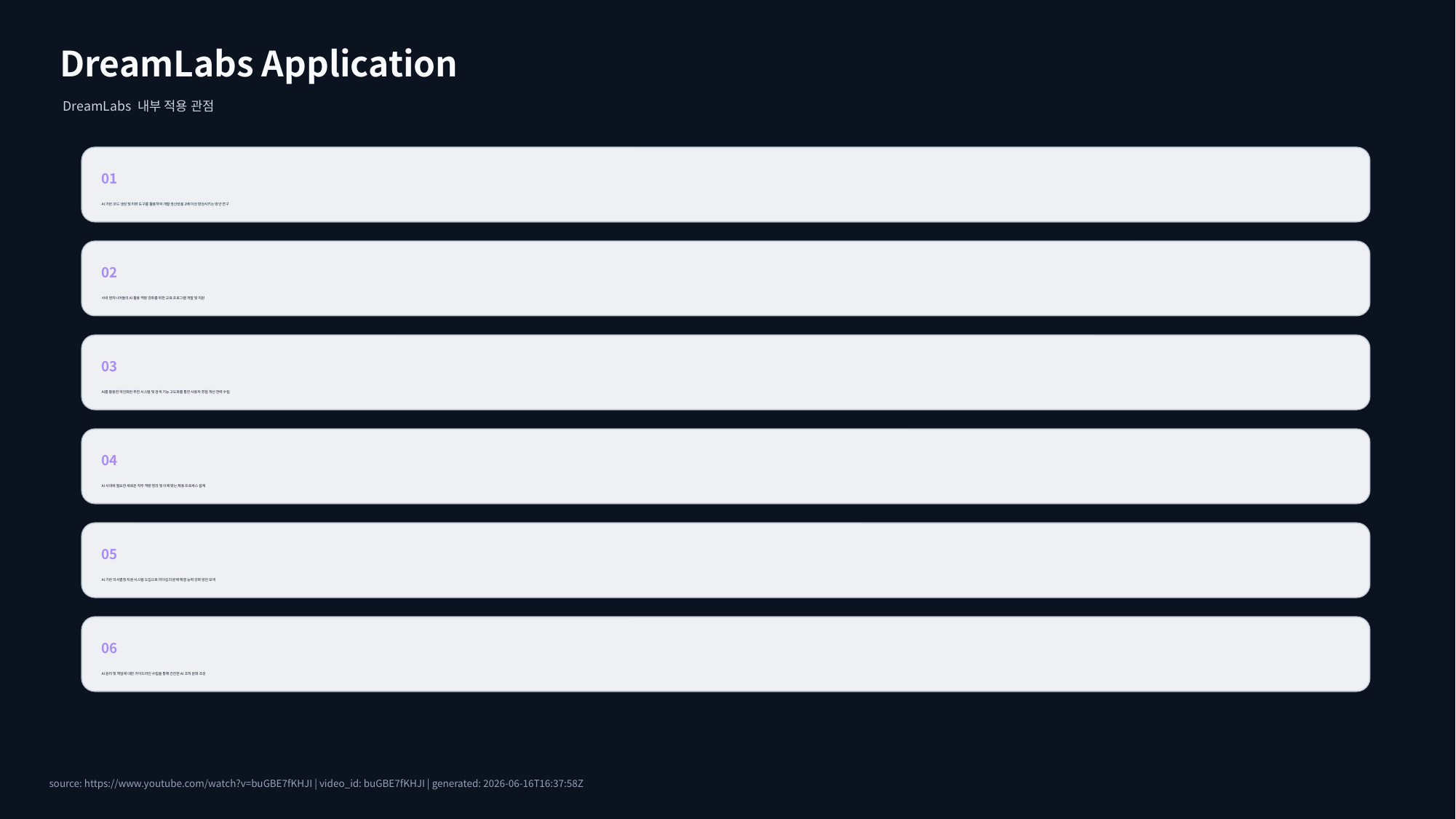

DreamLabs Application
DreamLabs 내부 적용 관점

01
AI 기반 코드 생성 및 리뷰 도구를 활용하여 개발 생산성을 2배 이상 향상시키는 방안 연구

02
사내 엔지니어들의 AI 활용 역량 강화를 위한 교육 프로그램 개발 및 지원

03
AI를 활용한 개인화된 추천 시스템 및 검색 기능 고도화를 통한 사용자 경험 개선 전략 수립

04
AI 시대에 필요한 새로운 직무 역량 정의 및 이에 맞는 채용 프로세스 설계

05
AI 기반 의사결정 지원 시스템 도입으로 리더십의 문제 해결 능력 강화 방안 모색

06
AI 윤리 및 책임에 대한 가이드라인 수립을 통해 건전한 AI 조직 문화 조성
source: https://www.youtube.com/watch?v=buGBE7fKHJI | video_id: buGBE7fKHJI | generated: 2026-06-16T16:37:58Z